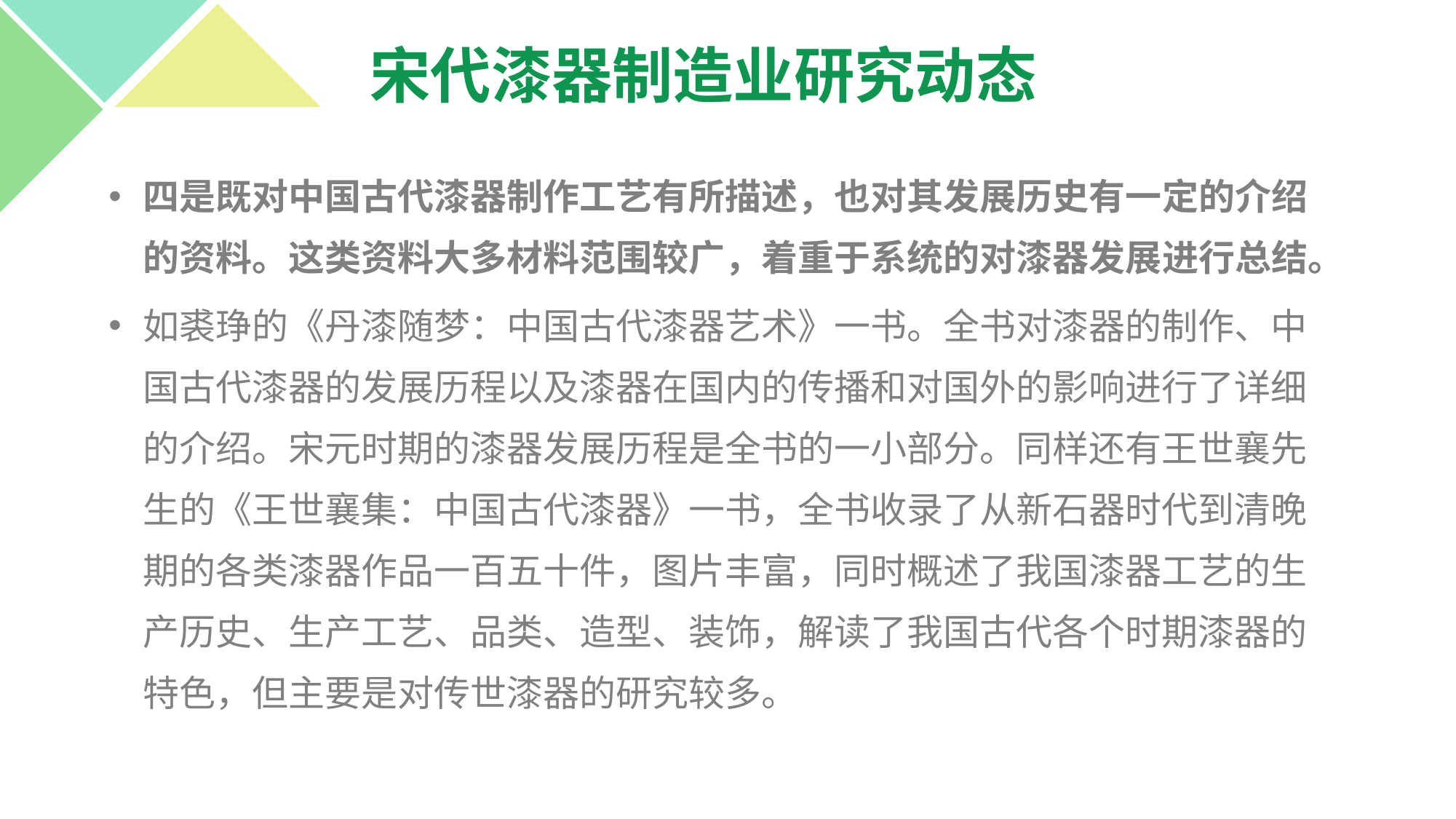

# 宋代漆器制造业研究动态
四是既对中国古代漆器制作工艺有所描述，也对其发展历史有一定的介绍的资料。这类资料大多材料范围较广，着重于系统的对漆器发展进行总结。
如裘琤的《丹漆随梦：中国古代漆器艺术》一书。全书对漆器的制作、中国古代漆器的发展历程以及漆器在国内的传播和对国外的影响进行了详细的介绍。宋元时期的漆器发展历程是全书的一小部分。同样还有王世襄先生的《王世襄集：中国古代漆器》一书，全书收录了从新石器时代到清晚期的各类漆器作品一百五十件，图片丰富，同时概述了我国漆器工艺的生产历史、生产工艺、品类、造型、装饰，解读了我国古代各个时期漆器的特色，但主要是对传世漆器的研究较多。